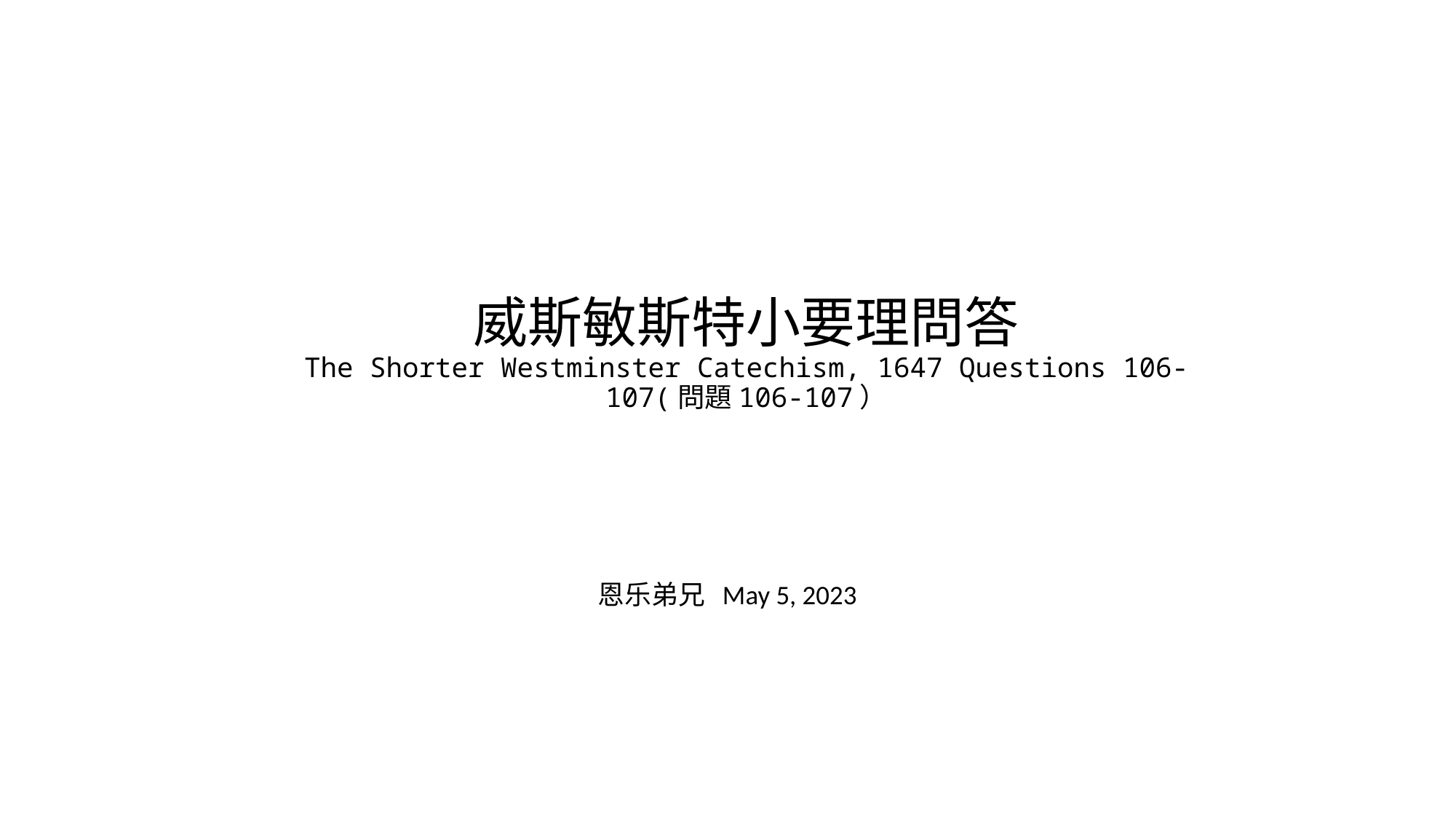

# 威斯敏斯特小要理問答 The Shorter Westminster Catechism, 1647 Questions 106-107(問題106-107）

恩乐弟兄  May 5, 2023